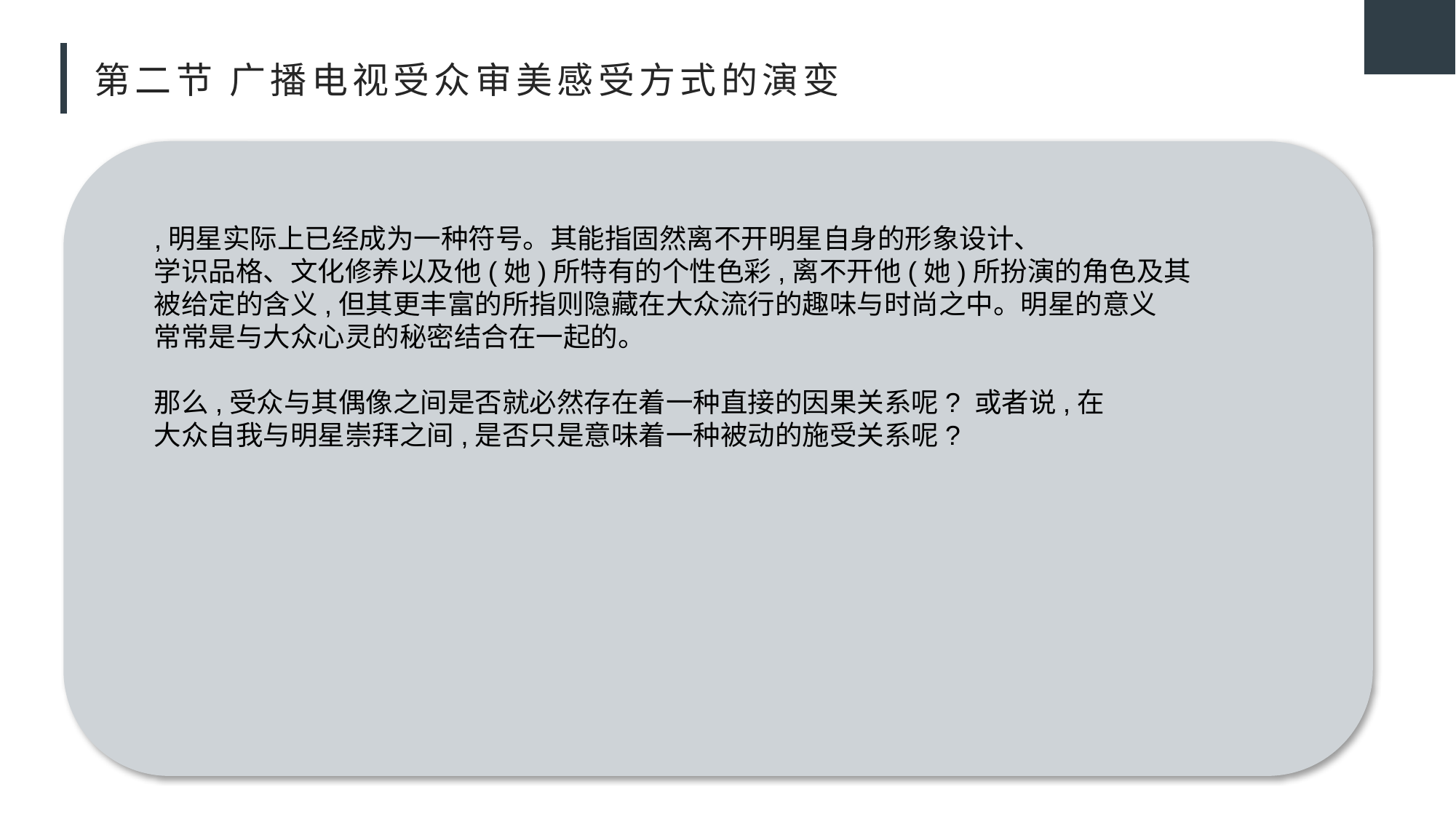

# 第二节 广播电视受众审美感受方式的演变

,明星实际上已经成为一种符号。其能指固然离不开明星自身的形象设计、
学识品格、文化修养以及他(她)所特有的个性色彩,离不开他(她)所扮演的角色及其
被给定的含义,但其更丰富的所指则隐藏在大众流行的趣味与时尚之中。明星的意义
常常是与大众心灵的秘密结合在一起的。

那么,受众与其偶像之间是否就必然存在着一种直接的因果关系呢? 或者说,在
大众自我与明星崇拜之间,是否只是意味着一种被动的施受关系呢?